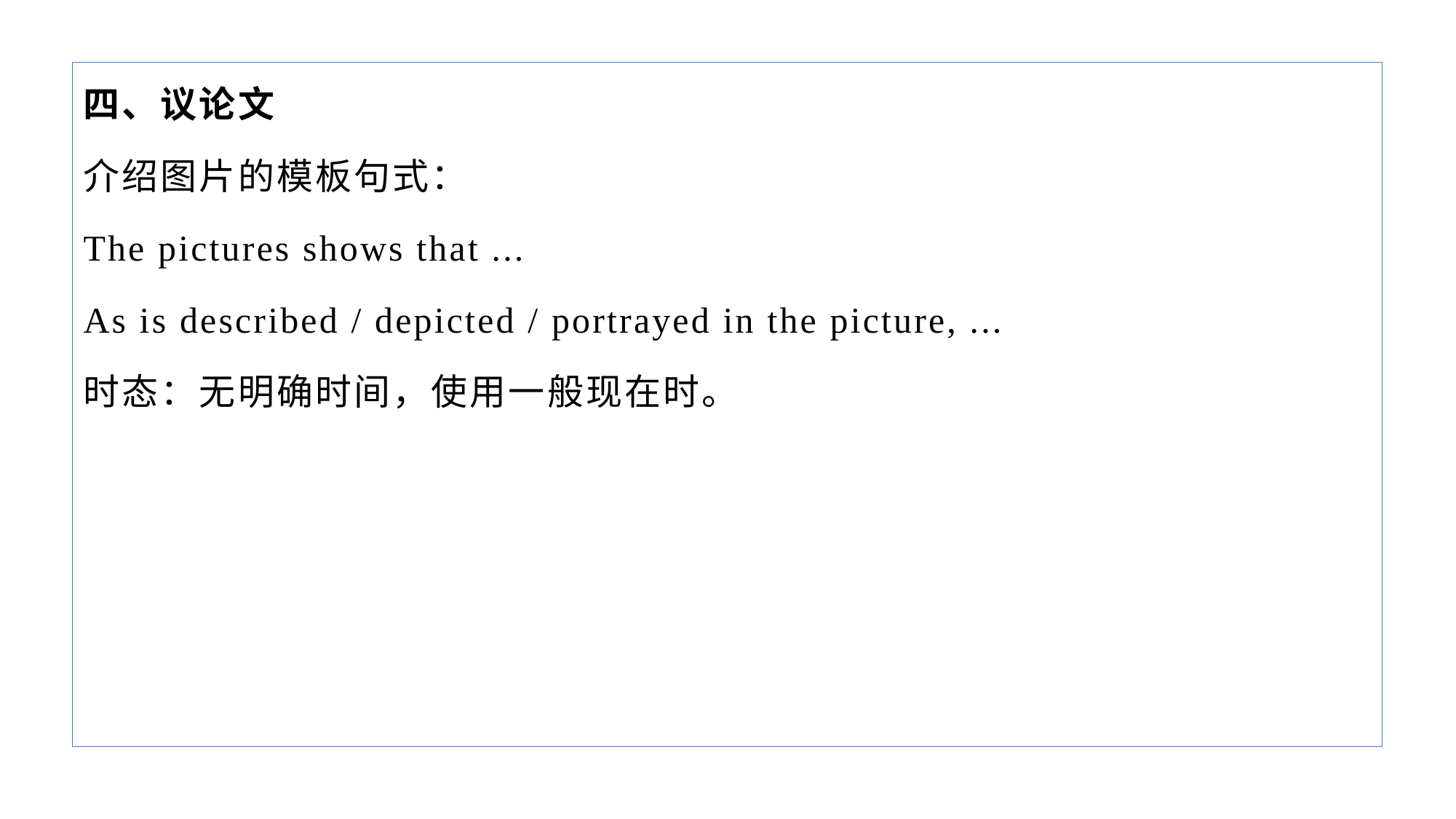

四、议论文
介绍图片的模板句式：
The pictures shows that ...
As is described / depicted / portrayed in the picture, ...
时态：无明确时间，使用一般现在时。